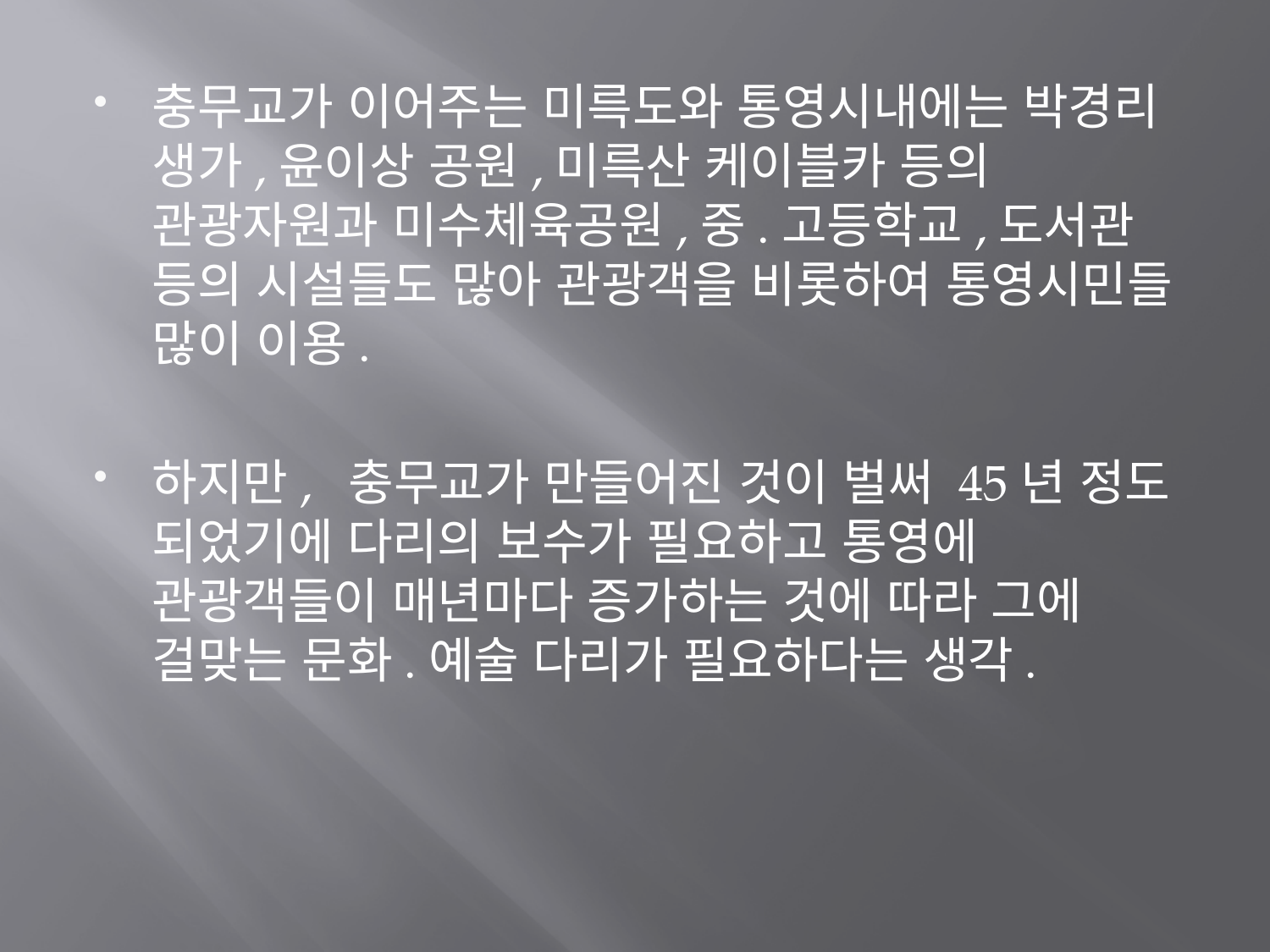

충무교가 이어주는 미륵도와 통영시내에는 박경리 생가,윤이상 공원,미륵산 케이블카 등의 관광자원과 미수체육공원,중.고등학교,도서관 등의 시설들도 많아 관광객을 비롯하여 통영시민들 많이 이용.

하지만,  충무교가 만들어진 것이 벌써 45년 정도 되었기에 다리의 보수가 필요하고 통영에 관광객들이 매년마다 증가하는 것에 따라 그에 걸맞는 문화.예술 다리가 필요하다는 생각.

#